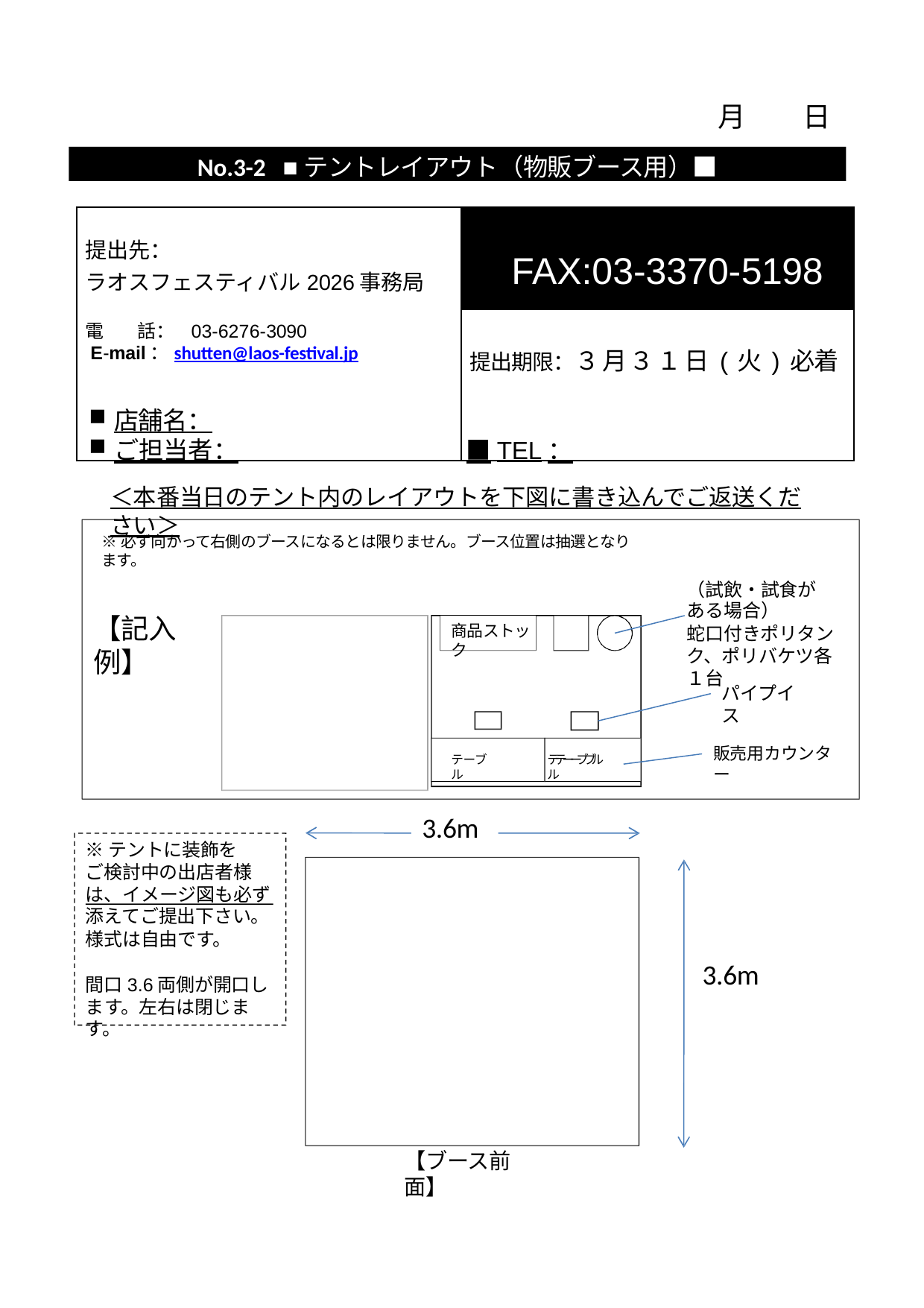

月	日
No.3-2	■テントレイアウト（物販ブース用）■
| 提出先： ラオスフェスティバル2026事務局 電 話： 03-6276-3090 E-mail：shutten@laos-festival.jp | FAX:03-3370-5198 |
| --- | --- |
|  | 提出期限：３月３１日(火)必着 |
店舗名：
ご担当者：	■TEL：
＜本番当日のテント内のレイアウトを下図に書き込んでご返送ください＞

※必ず向かって右側のブースになるとは限りません。ブース位置は抽選となります。
（試飲・試食がある場合）
蛇口付きポリタンク、ポリバケツ各１台
【記入例】

商品ストック
パイプイス
販売用カウンター
テーブル
テテーーブブルル

3.6m

※テントに装飾を
ご検討中の出店者様は、イメージ図も必ず添えてご提出下さい。
様式は自由です。

3.6m
間口3.6両側が開口します。左右は閉じます。
【ブース前面】